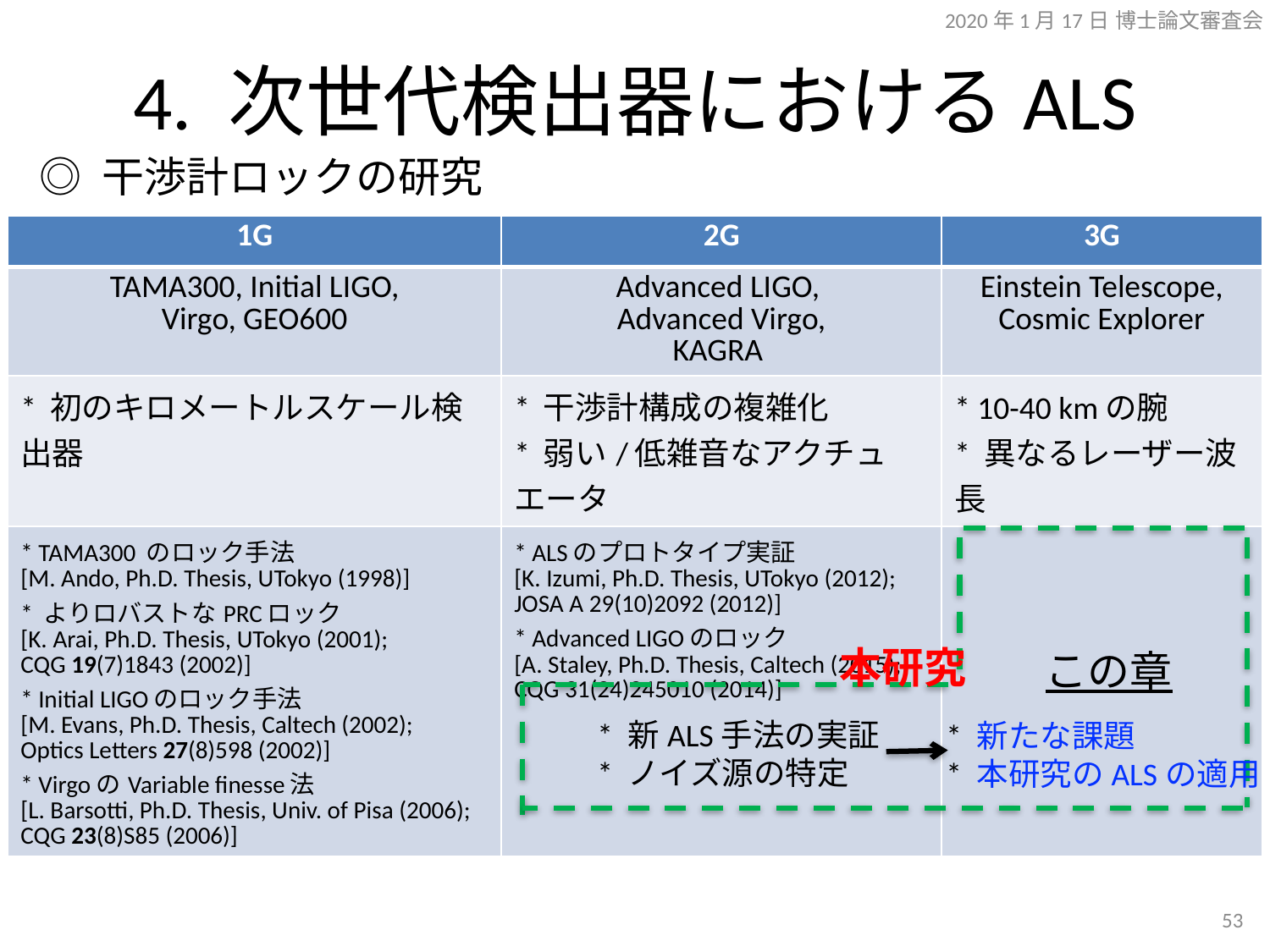

2020年1月17日 博士論文審査会
# 4. 次世代検出器におけるALS
◎ 干渉計ロックの研究

| 1G | 2G | 3G |
| --- | --- | --- |
| TAMA300, Initial LIGO, Virgo, GEO600 | Advanced LIGO, Advanced Virgo, KAGRA | Einstein Telescope, Cosmic Explorer |
| \* 初のキロメートルスケール検出器 | \* 干渉計構成の複雑化 \* 弱い/低雑音なアクチュエータ | \* 10-40 kmの腕 \* 異なるレーザー波長 |
| \* TAMA300 のロック手法 [M. Ando, Ph.D. Thesis, UTokyo (1998)] \* よりロバストなPRCロック [K. Arai, Ph.D. Thesis, UTokyo (2001); CQG 19(7)1843 (2002)] \* Initial LIGOのロック手法 [M. Evans, Ph.D. Thesis, Caltech (2002); Optics Letters 27(8)598 (2002)] \* VirgoのVariable finesse法 [L. Barsotti, Ph.D. Thesis, Univ. of Pisa (2006); CQG 23(8)S85 (2006)] | \* ALSのプロトタイプ実証 [K. Izumi, Ph.D. Thesis, UTokyo (2012); JOSA A 29(10)2092 (2012)] \* Advanced LIGOのロック [A. Staley, Ph.D. Thesis, Caltech (2015); CQG 31(24)245010 (2014)] |  |
本研究
この章
* 新ALS手法の実証
* ノイズ源の特定
* 新たな課題
* 本研究のALSの適用
53